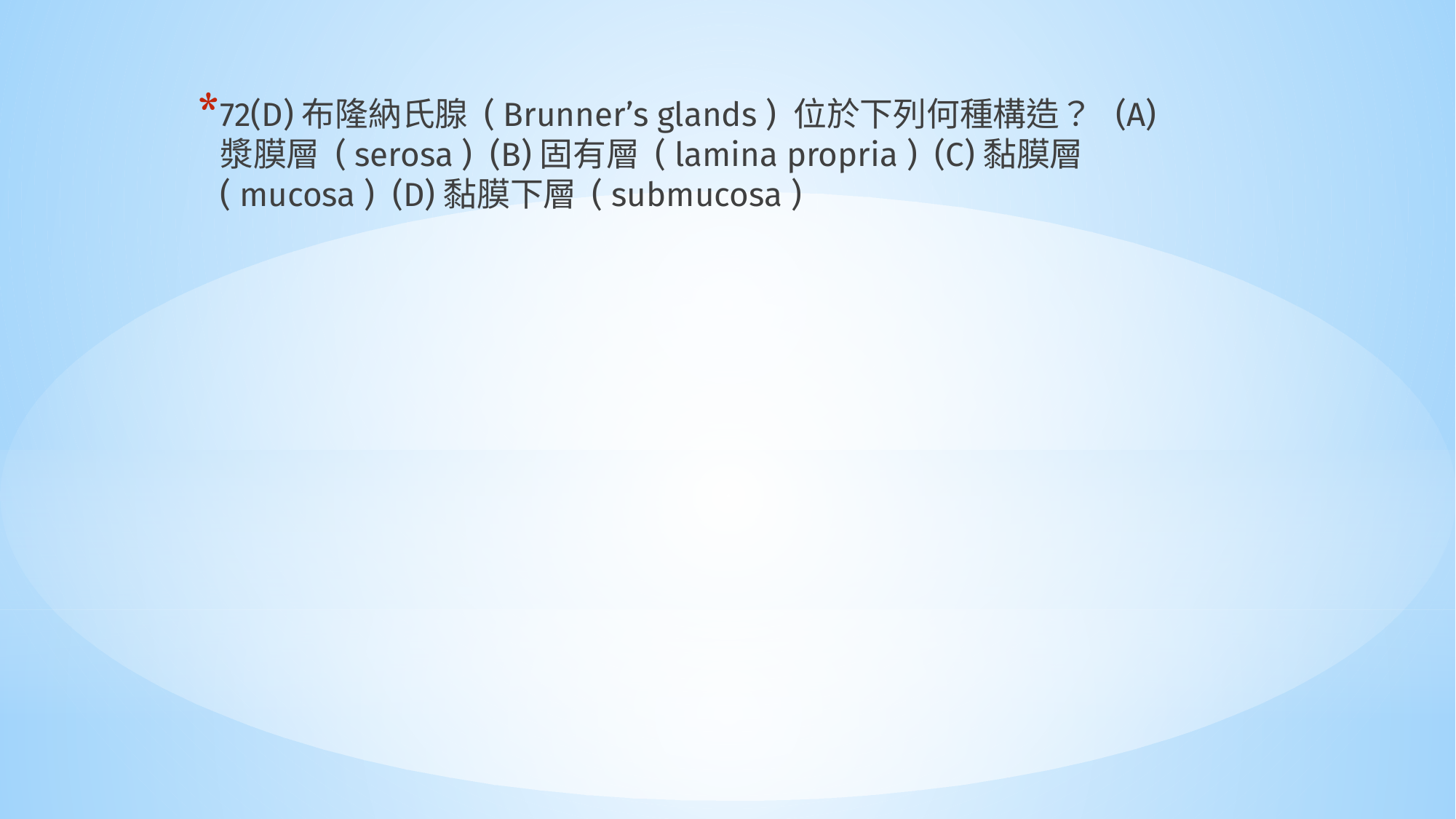

72(D)布隆納氏腺 ( Brunner’s glands ) 位於下列何種構造？  (A)漿膜層 ( serosa )  (B)固有層 ( lamina propria )  (C)黏膜層 ( mucosa )  (D)黏膜下層 ( submucosa )
#